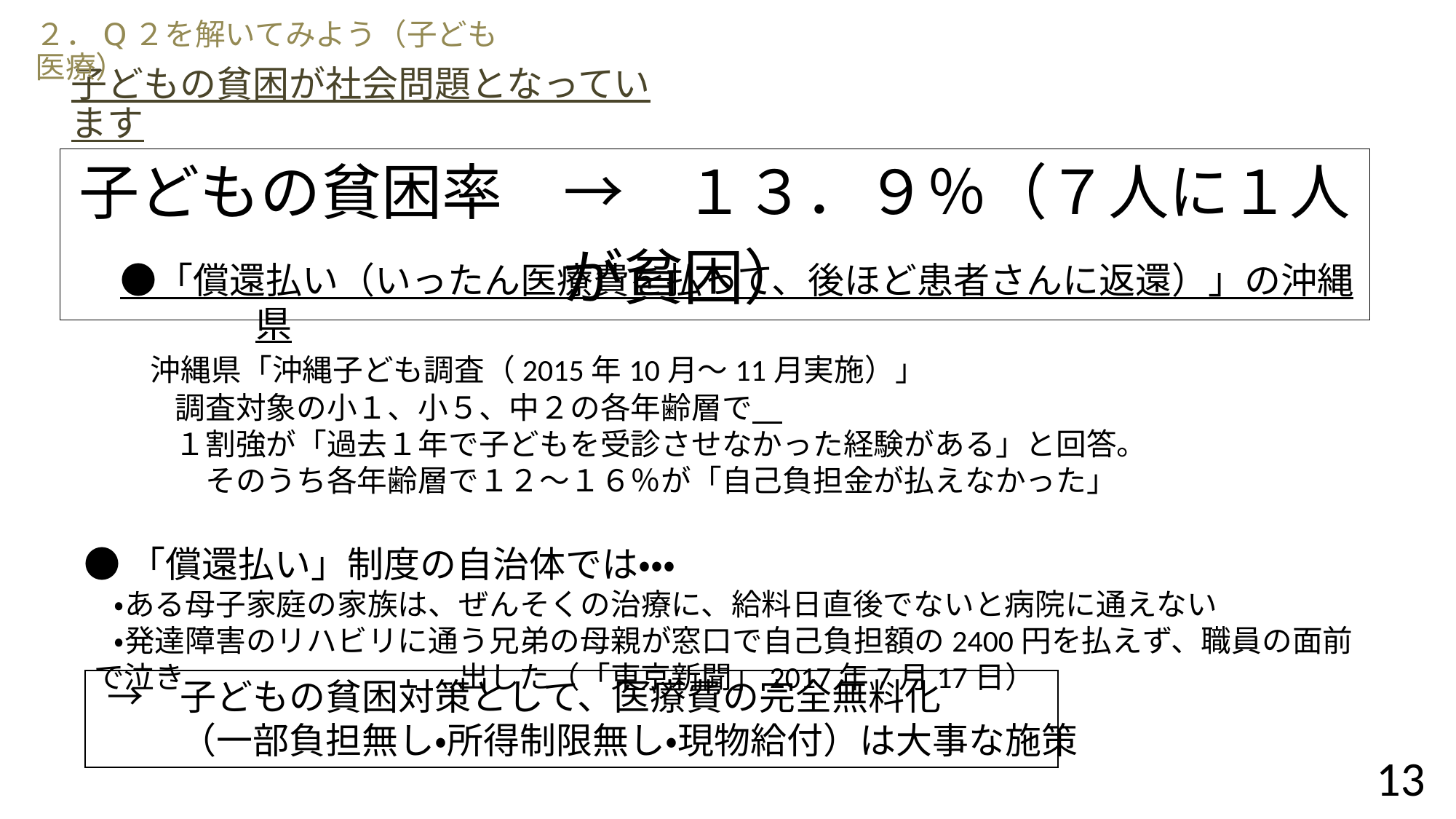

２．Q２を解いてみよう（子ども医療）
子どもの貧困が社会問題となっています
子どもの貧困率　→　１３．９％（７人に１人が貧困）
　●「償還払い（いったん医療費を払って、後ほど患者さんに返還）」の沖縄県
　　沖縄県「沖縄子ども調査（2015年10月～11月実施）」
　　　調査対象の小１、小５、中２の各年齢層で
　　　１割強が「過去１年で子どもを受診させなかった経験がある」と回答。
　　　　そのうち各年齢層で１２～１６％が「自己負担金が払えなかった」

●「償還払い」制度の自治体では・・・
　・ある母子家庭の家族は、ぜんそくの治療に、給料日直後でないと病院に通えない
　・発達障害のリハビリに通う兄弟の母親が窓口で自己負担額の2400円を払えず、職員の面前で泣き　　　　　　　　　出した（「東京新聞」2017年7月17日）
　→　子どもの貧困対策として、医療費の完全無料化
　　　（一部負担無し・所得制限無し・現物給付）は大事な施策

13